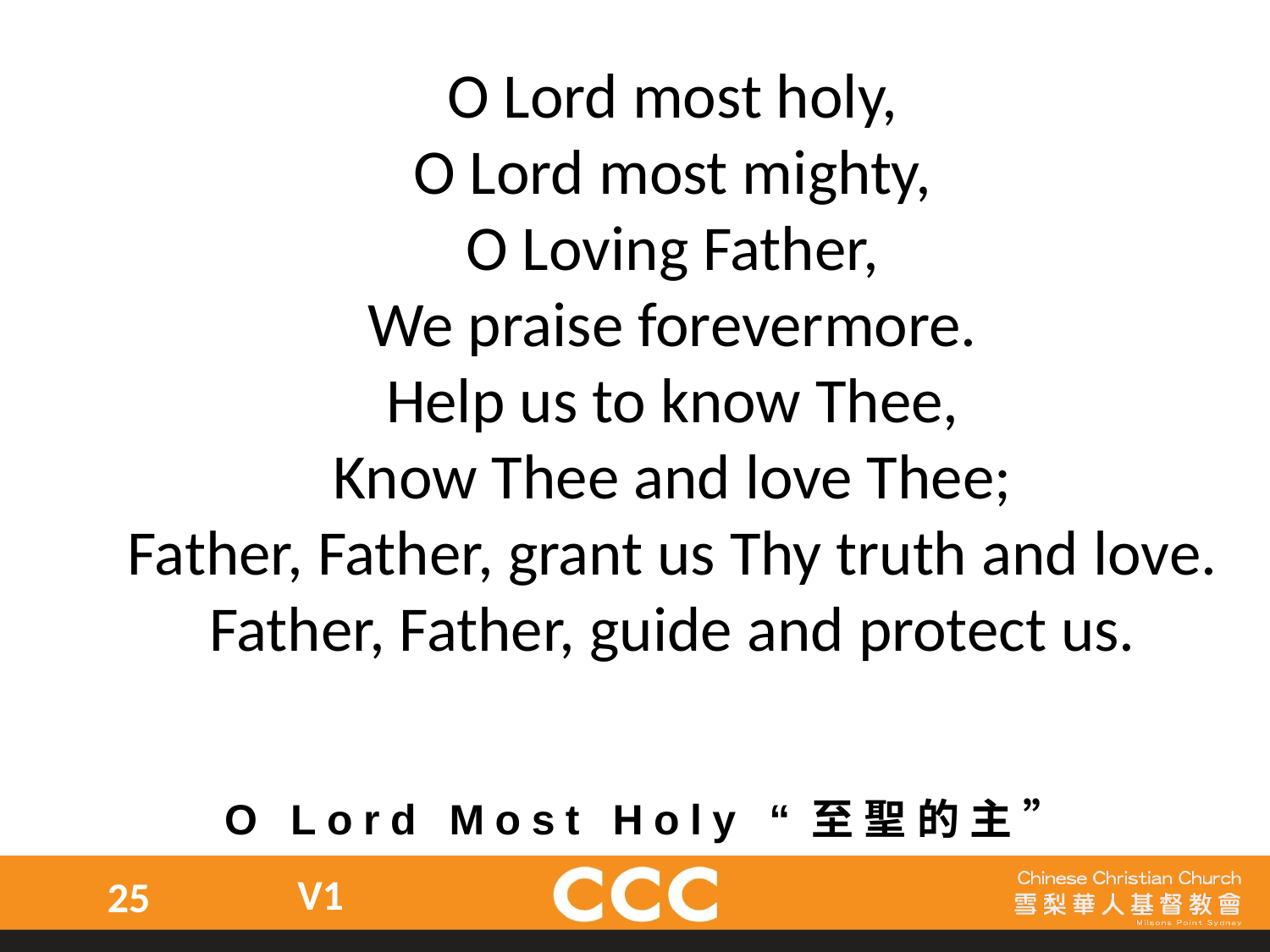

O Lord most holy,
O Lord most mighty,
O Loving Father,
We praise forevermore.
Help us to know Thee,
Know Thee and love Thee;
Father, Father, grant us Thy truth and love.
Father, Father, guide and protect us.
O Lord Most Holy “至聖的主”
V1
25